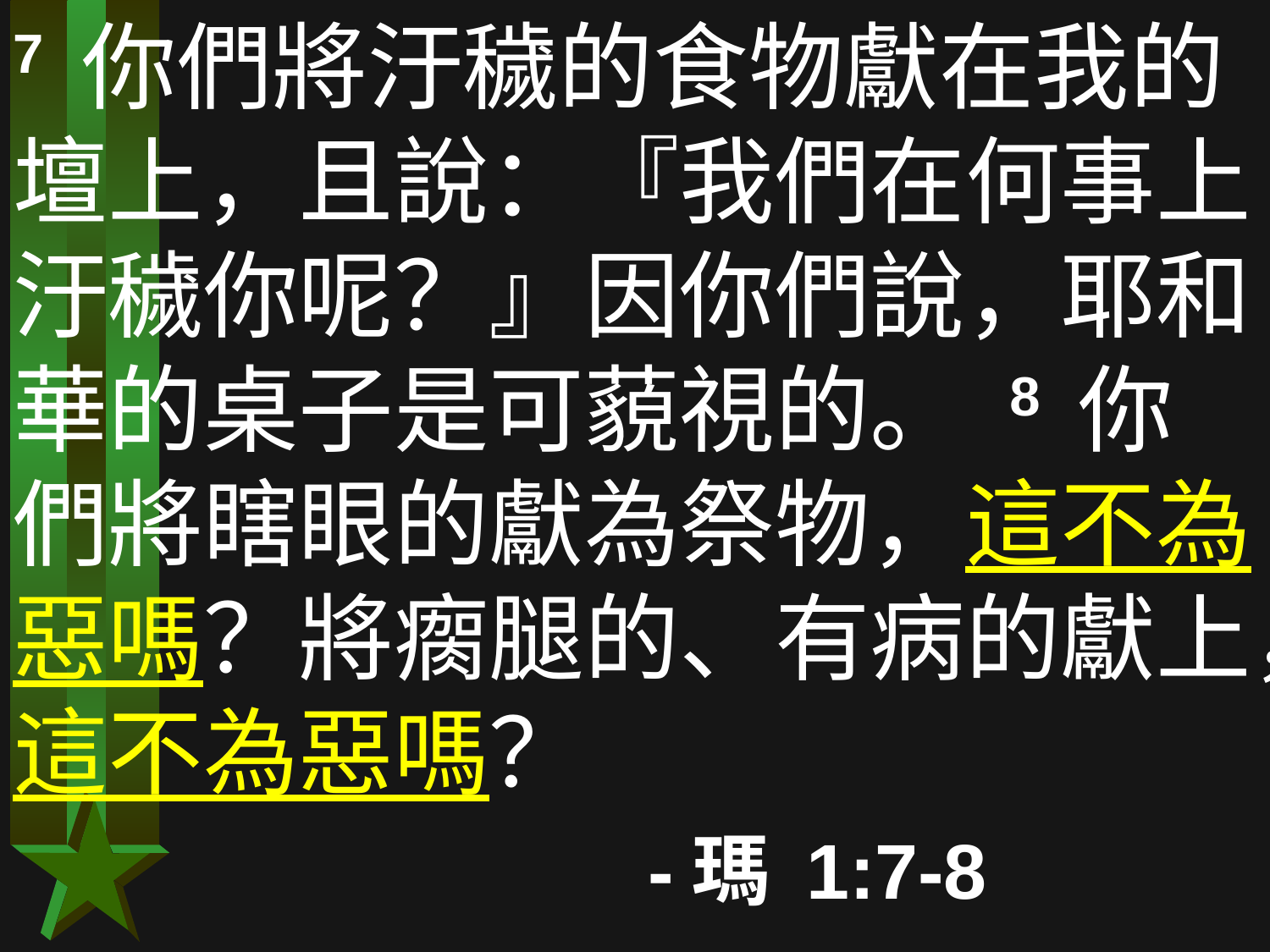

7 你們將汙穢的食物獻在我的壇上，且說：『我們在何事上汙穢你呢？』因你們說，耶和華的桌子是可藐視的。 8 你們將瞎眼的獻為祭物，這不為惡嗎？將瘸腿的、有病的獻上，這不為惡嗎？
					-瑪 1:7-8